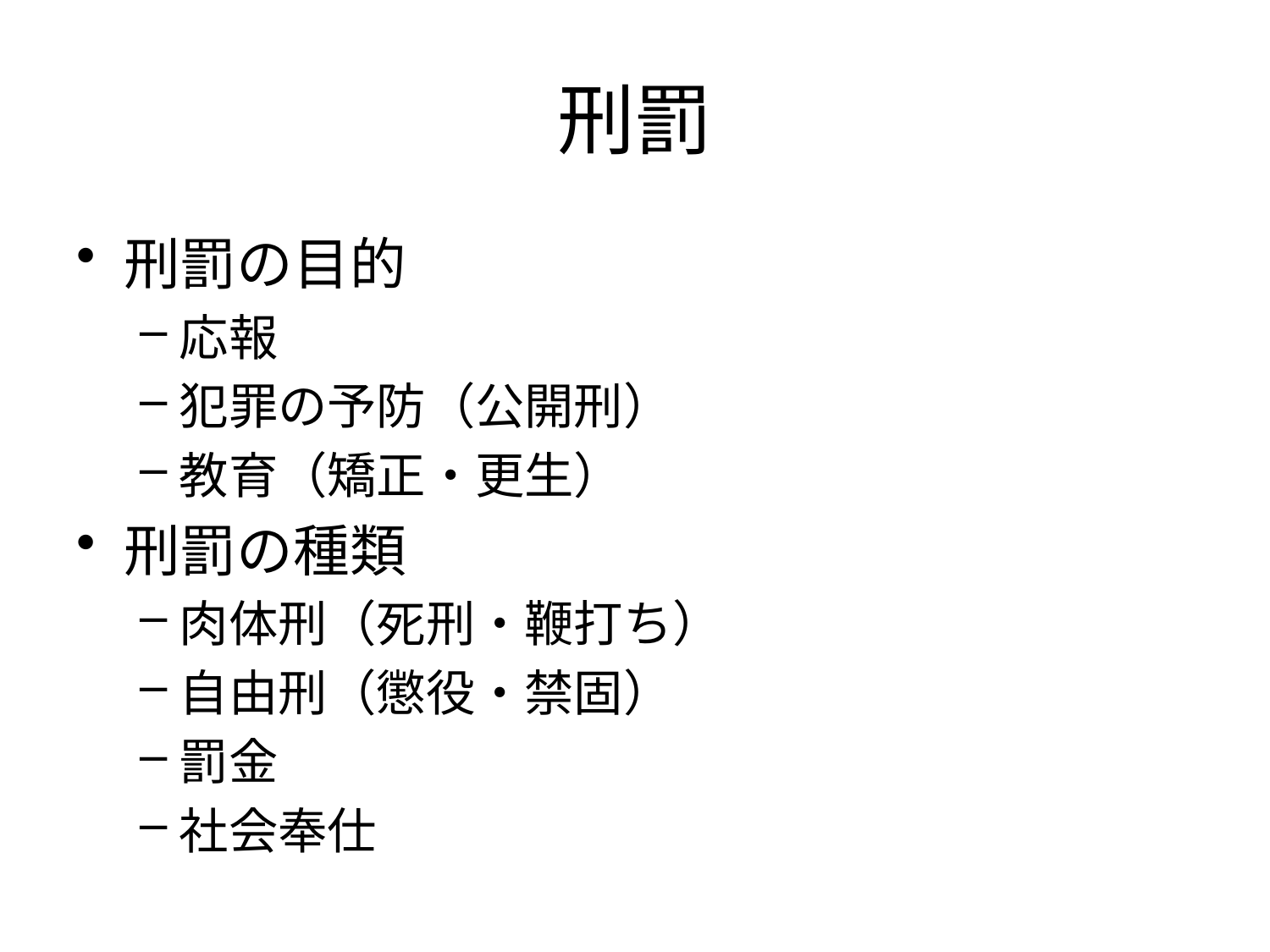

# 刑罰
刑罰の目的
応報
犯罪の予防（公開刑）
教育（矯正・更生）
刑罰の種類
肉体刑（死刑・鞭打ち）
自由刑（懲役・禁固）
罰金
社会奉仕